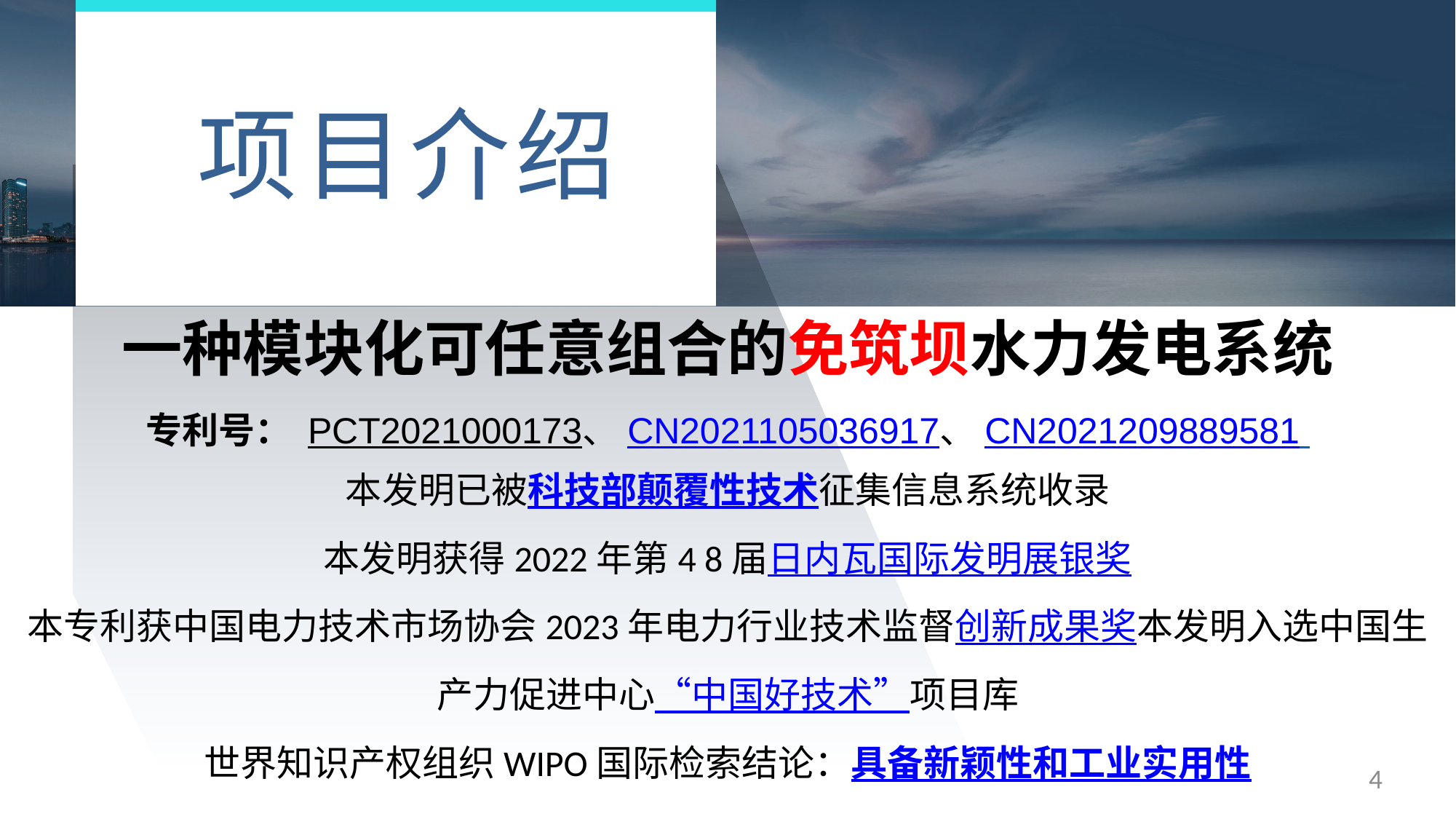

项目介绍

一种模块化可任意组合的免筑坝水力发电系统
专利号： PCT2021000173、CN2021105036917、CN2021209889581
本发明已被科技部颠覆性技术征集信息系统收录
本发明获得2022年第4 8届日内瓦国际发明展银奖
本专利获中国电力技术市场协会2023年电力行业技术监督创新成果奖
本发明入选中国生产力促进中心“中国好技术”项目库
世界知识产权组织WIPO国际检索结论：具备新颖性和工业实用性
4